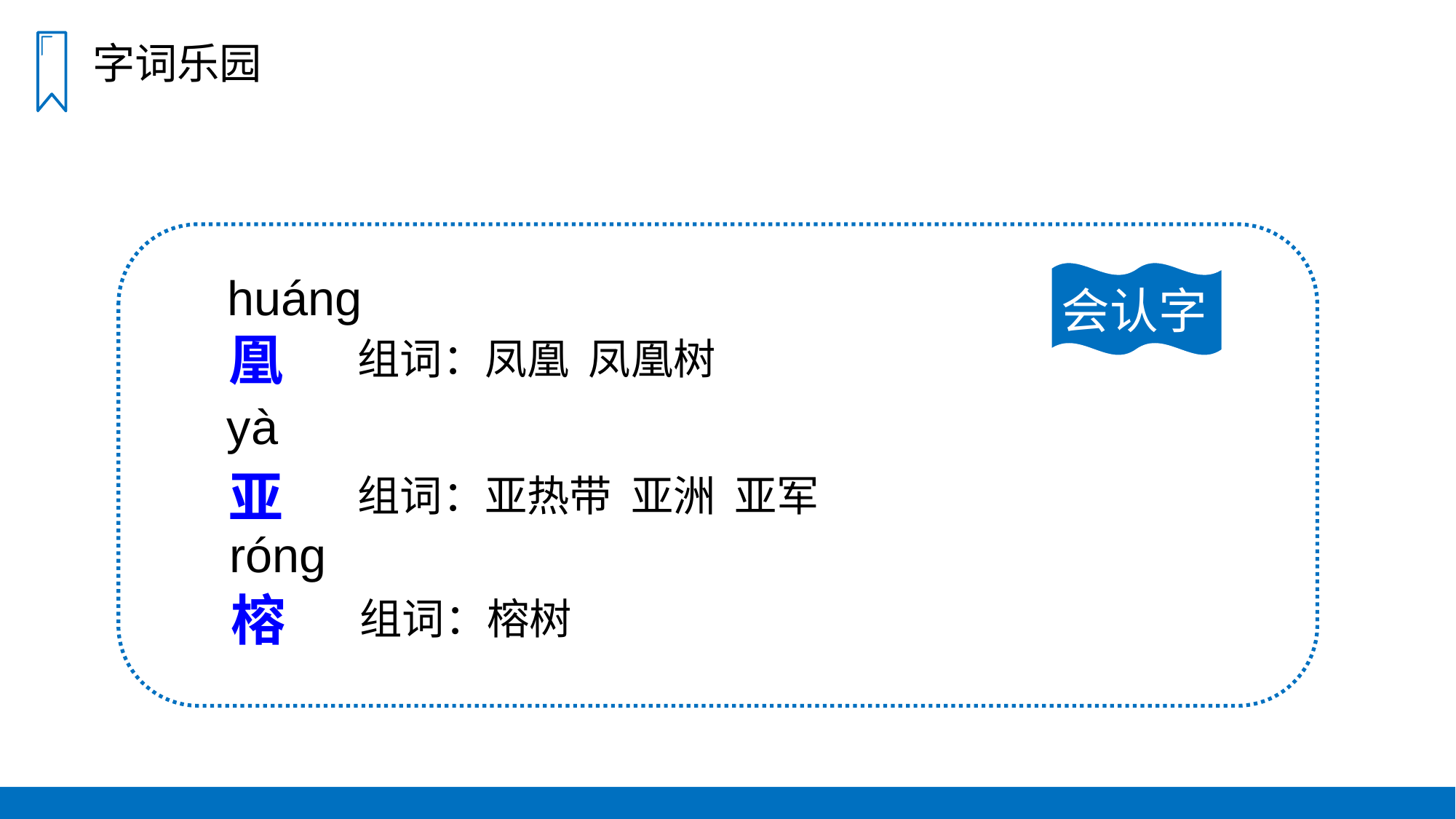

字词乐园

huáng
会认字
凰
组词：凤凰  凤凰树
yà
亚
组词：亚热带  亚洲  亚军
róng
榕
组词：榕树